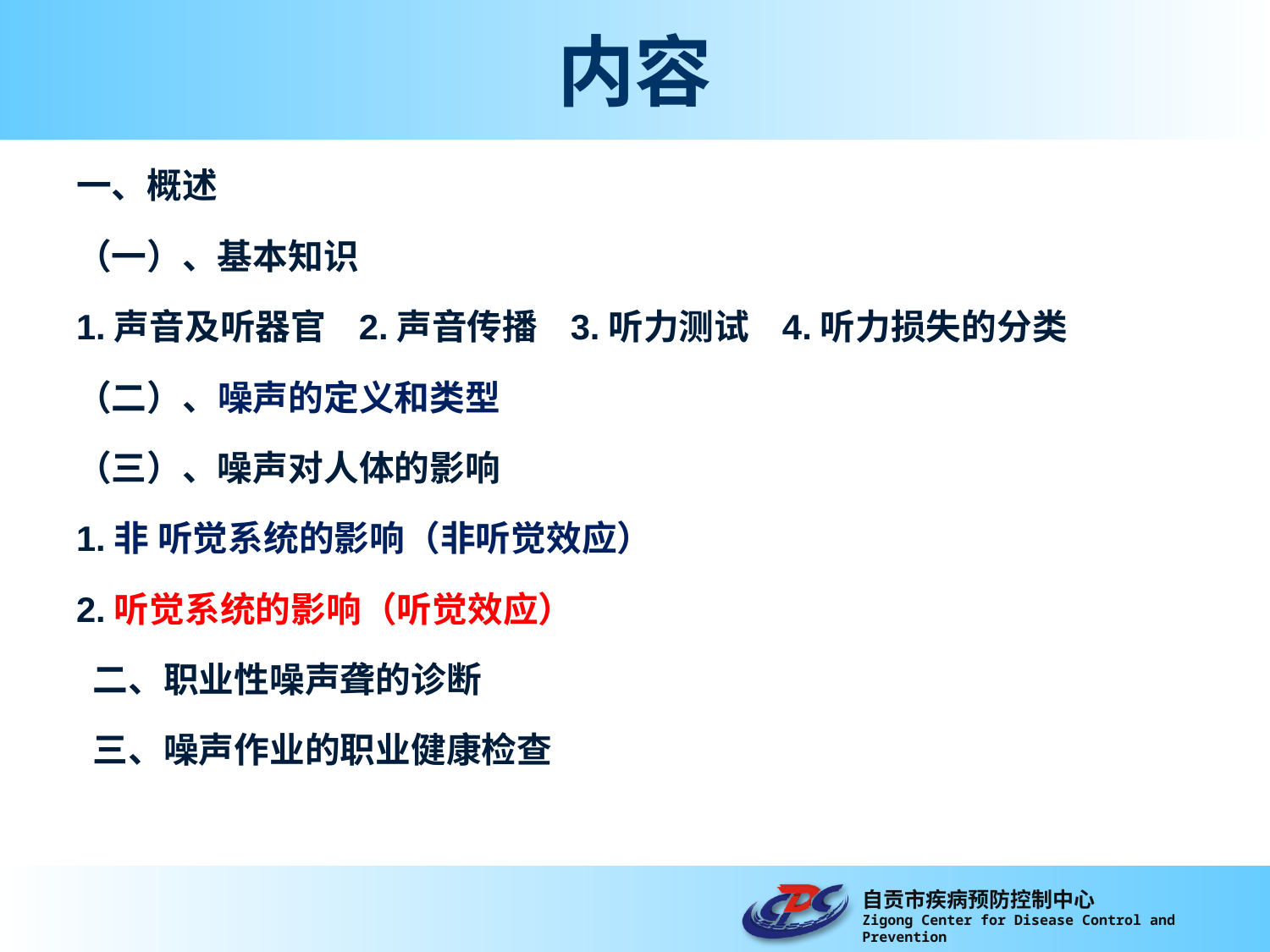

# 内容
一、概述
（一）、基本知识
1.声音及听器官   2.声音传播   3.听力测试   4.听力损失的分类
（二）、噪声的定义和类型
（三）、噪声对人体的影响
1.非 听觉系统的影响（非听觉效应）
2.听觉系统的影响（听觉效应）
 二、职业性噪声聋的诊断
 三、噪声作业的职业健康检查

2